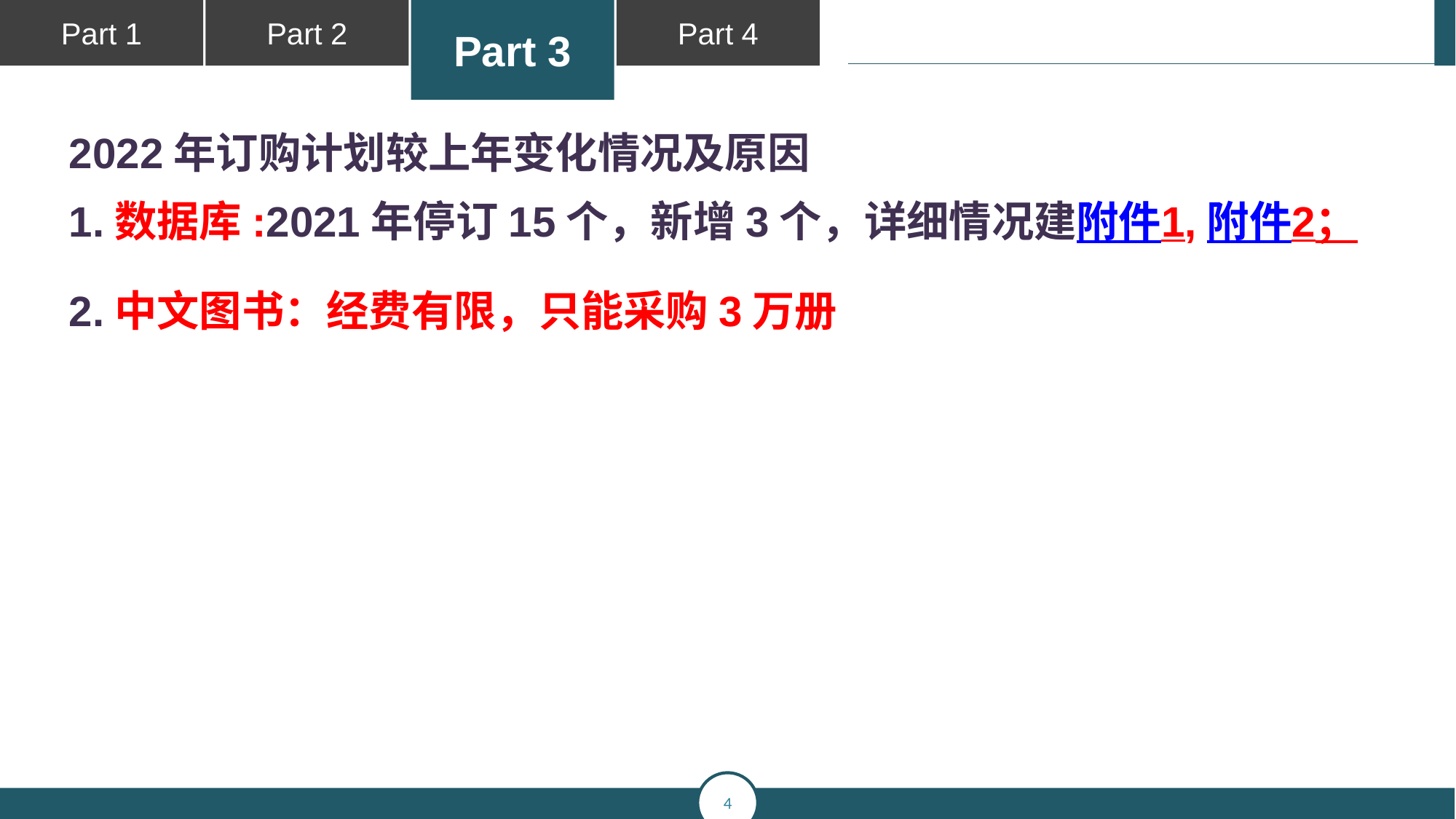

2022年订购计划较上年变化情况及原因
1.数据库:2021年停订15个，新增3个，详细情况建附件1,附件2；
2.中文图书：经费有限，只能采购3万册